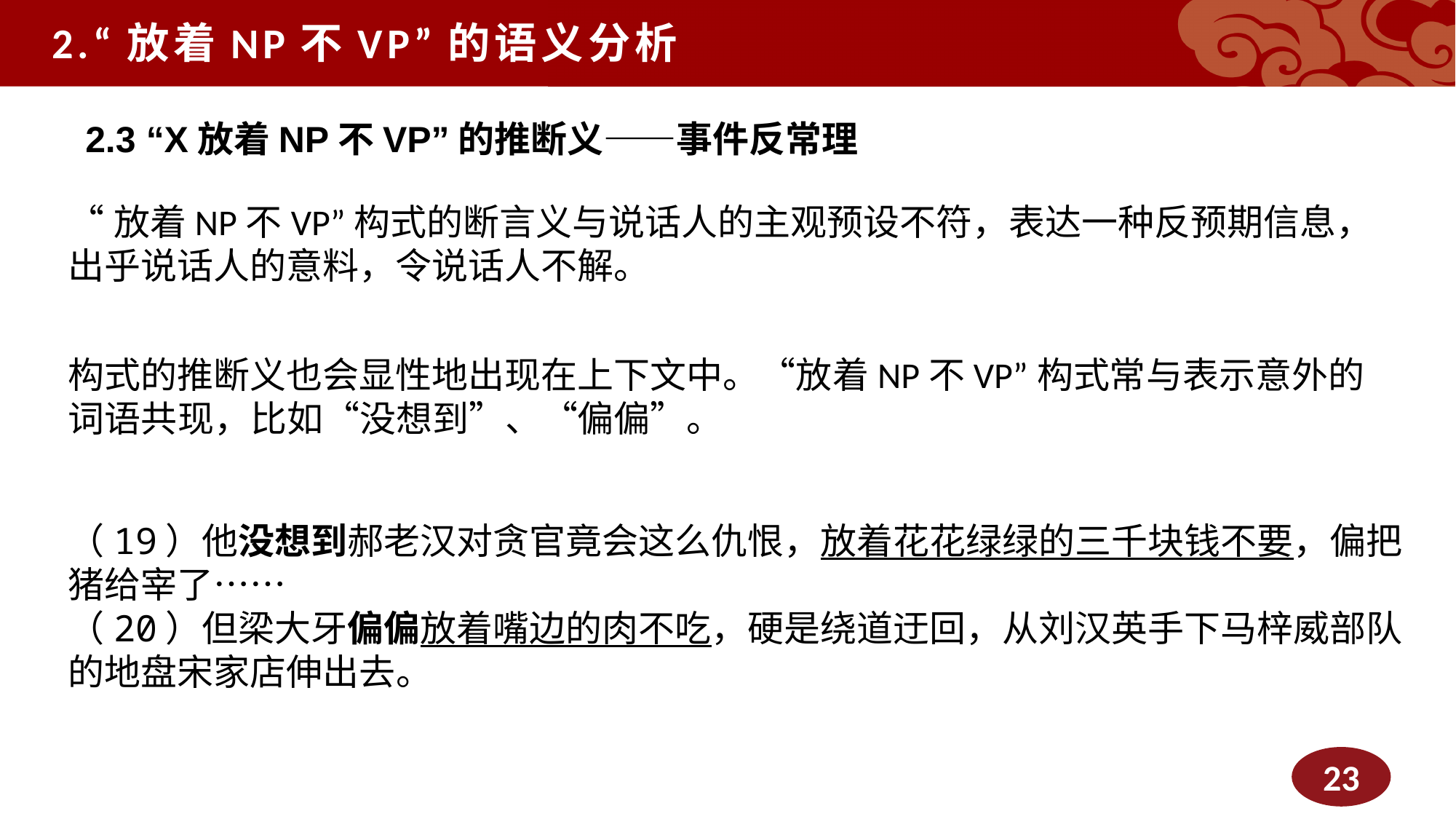

2.“放着NP不VP”的语义分析
2.3 “X放着NP不VP”的推断义——事件反常理
“放着NP不VP”构式的断言义与说话人的主观预设不符，表达一种反预期信息，出乎说话人的意料，令说话人不解。
构式的推断义也会显性地出现在上下文中。“放着NP不VP”构式常与表示意外的词语共现，比如“没想到”、“偏偏”。
（19）他没想到郝老汉对贪官竟会这么仇恨，放着花花绿绿的三千块钱不要，偏把猪给宰了……
（20）但梁大牙偏偏放着嘴边的肉不吃，硬是绕道迂回，从刘汉英手下马梓威部队的地盘宋家店伸出去。